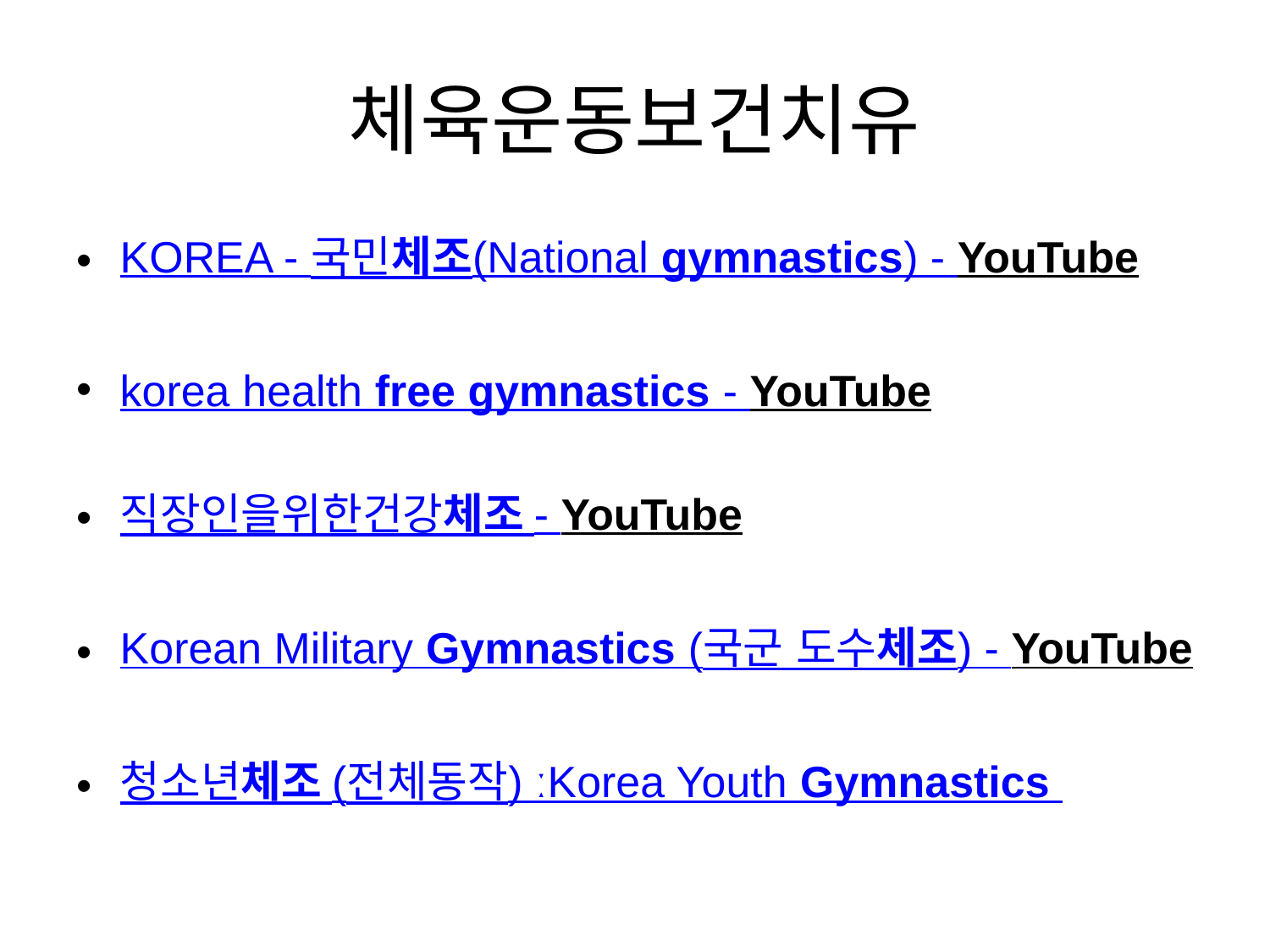

# 체육운동보건치유
KOREA - 국민체조(National gymnastics) - YouTube

korea health free gymnastics - YouTube

직장인을위한건강체조 - YouTube

Korean Military Gymnastics (국군 도수체조) - YouTube

청소년체조 (전체동작) ːKorea Youth Gymnastics